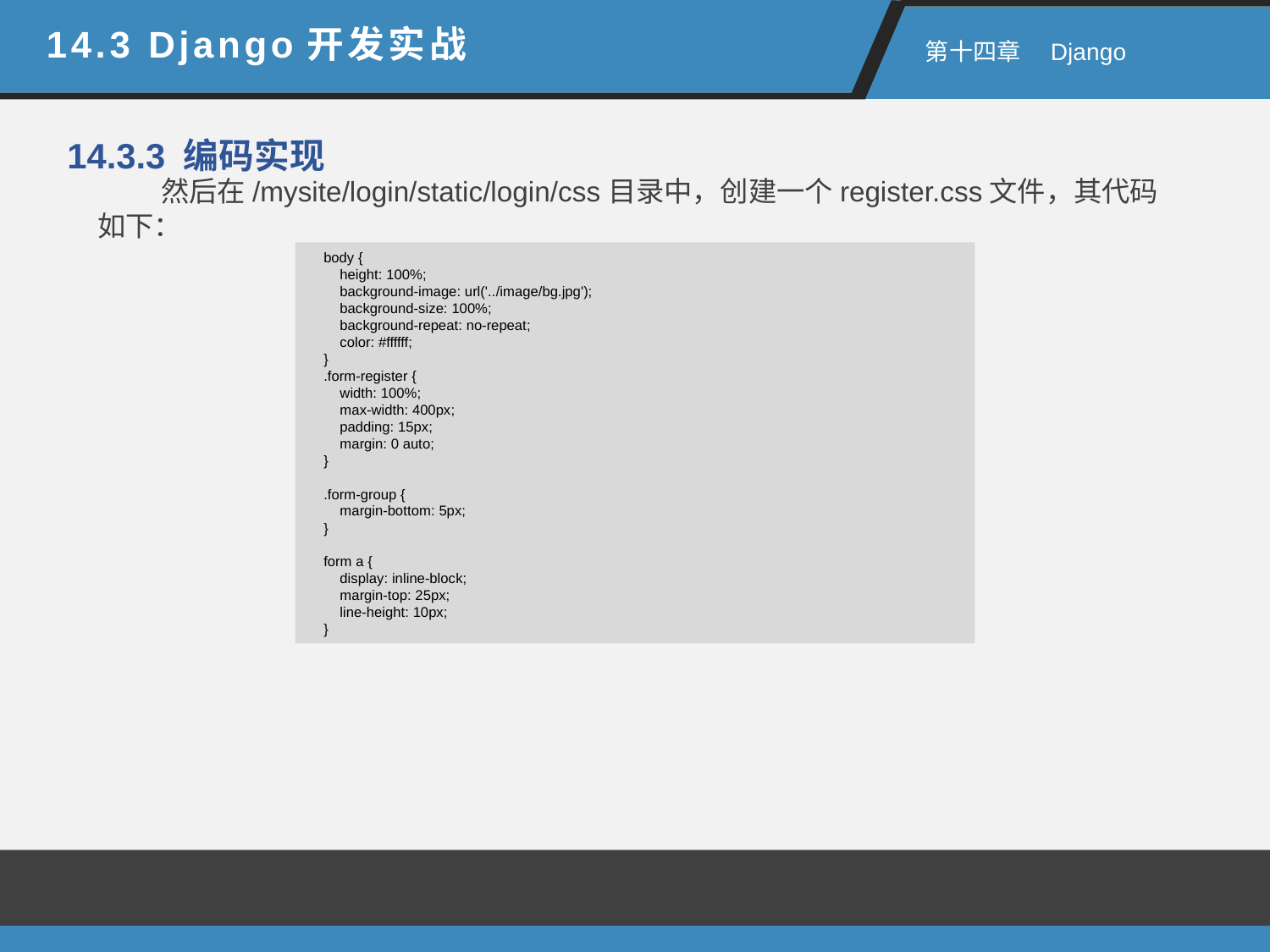

14.3 Django开发实战
  第十四章　Django
14.3.3 编码实现
然后在/mysite/login/static/login/css目录中，创建一个register.css文件，其代码如下：
body {
    height: 100%;
    background-image: url('../image/bg.jpg');
    background-size: 100%;
    background-repeat: no-repeat;
    color: #ffffff;
}
.form-register {
    width: 100%;
    max-width: 400px;
    padding: 15px;
    margin: 0 auto;
}

.form-group {
    margin-bottom: 5px;
}

form a {
    display: inline-block;
    margin-top: 25px;
    line-height: 10px;
}